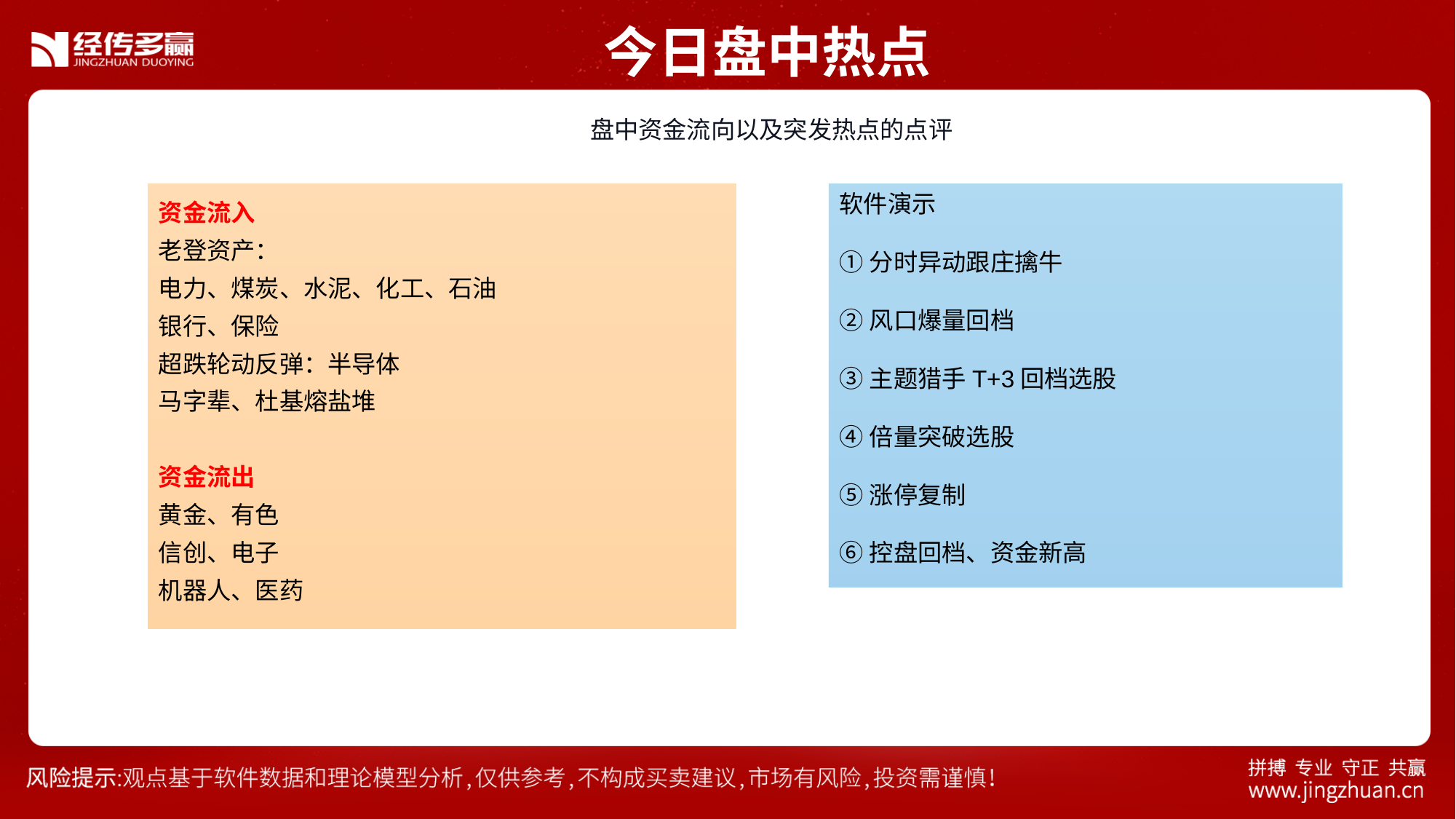

今日盘中热点
          盘中资金流向以及突发热点的点评

资金流入
老登资产：
电力、煤炭、水泥、化工、石油
银行、保险
超跌轮动反弹：半导体
马字辈、杜基熔盐堆

资金流出
黄金、有色
信创、电子
机器人、医药
软件演示

①分时异动跟庄擒牛

②风口爆量回档

③主题猎手T+3回档选股

④倍量突破选股

⑤涨停复制

⑥控盘回档、资金新高